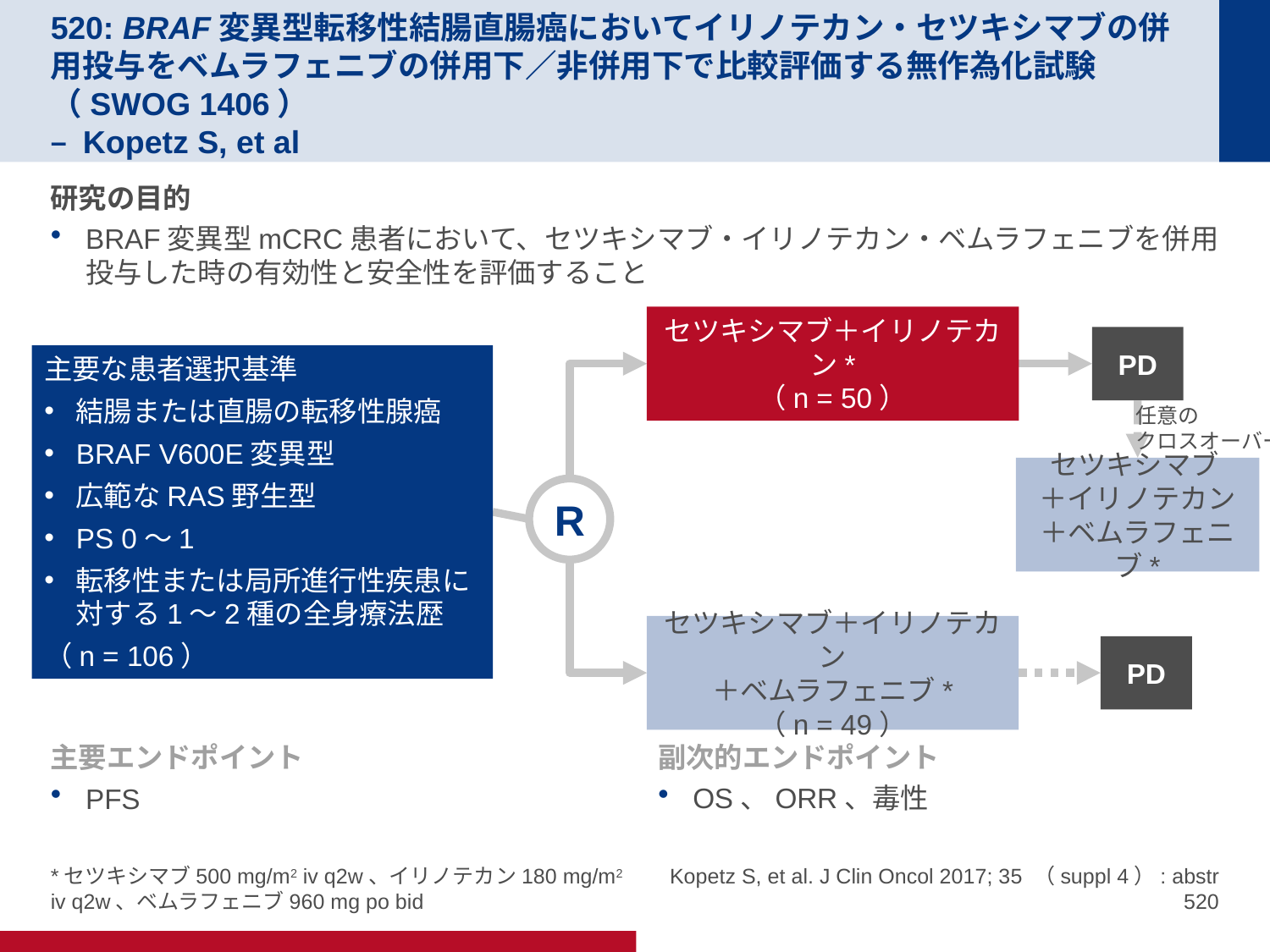

# 520: BRAF変異型転移性結腸直腸癌においてイリノテカン・セツキシマブの併用投与をベムラフェニブの併用下／非併用下で比較評価する無作為化試験（SWOG 1406） – Kopetz S, et al
研究の目的
BRAF変異型mCRC患者において、セツキシマブ・イリノテカン・ベムラフェニブを併用投与した時の有効性と安全性を評価すること

セツキシマブ＋イリノテカン*
（n = 50）
PD
主要な患者選択基準
結腸または直腸の転移性腺癌
BRAF V600E変異型
広範なRAS野生型
PS 0～1
転移性または局所進行性疾患に対する1～2種の全身療法歴
（n = 106）
任意の
クロスオーバー
セツキシマブ
＋イリノテカン
＋ベムラフェニブ*
R
セツキシマブ＋イリノテカン
＋ベムラフェニブ*
（n = 49）
PD
主要エンドポイント
PFS

副次的エンドポイント
OS、ORR、毒性
*セツキシマブ500 mg/m2 iv q2w、イリノテカン180 mg/m2 iv q2w、ベムラフェニブ960 mg po bid
Kopetz S, et al. J Clin Oncol 2017; 35 （suppl 4）: abstr 520